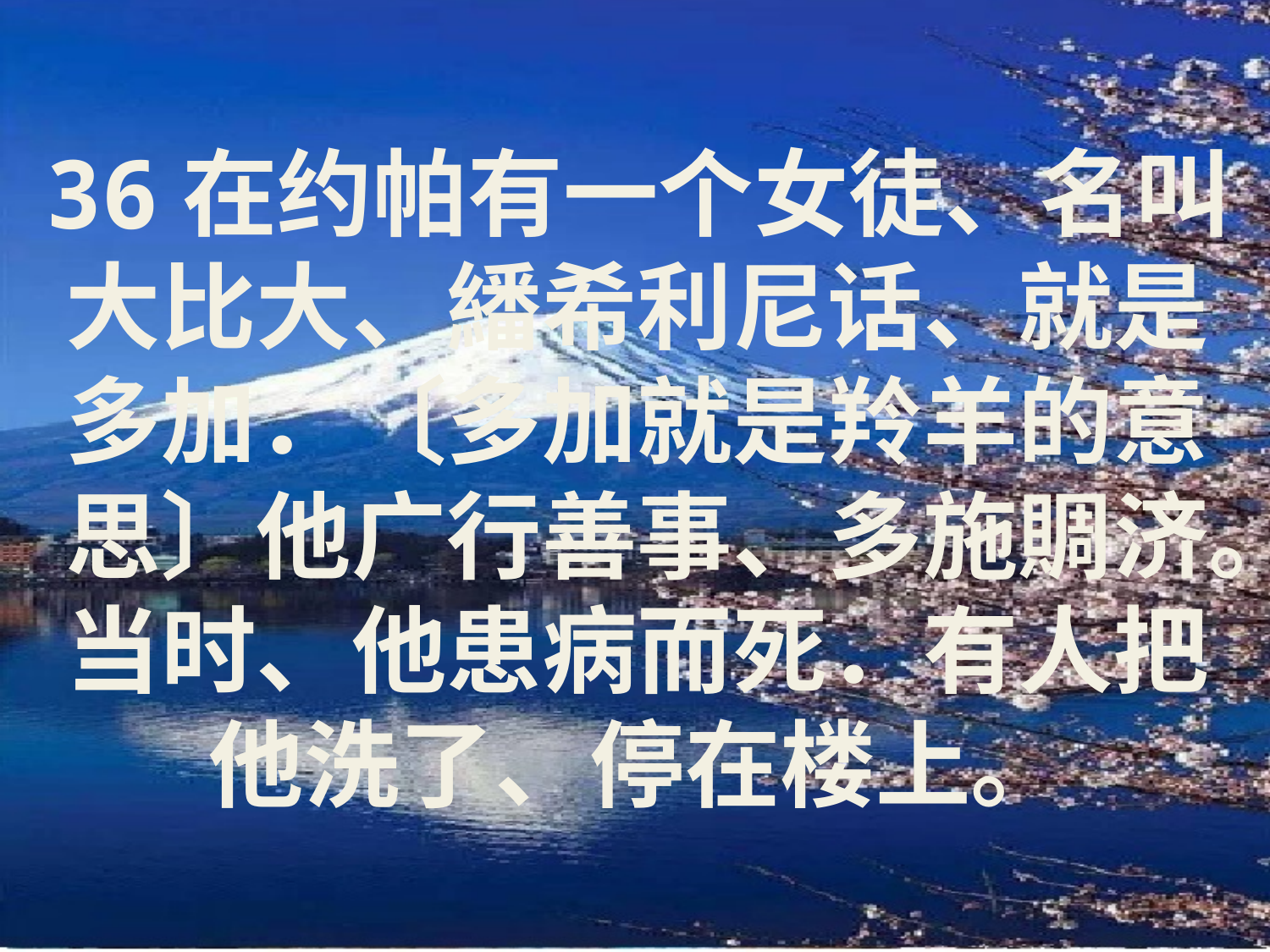

# 36在约帕有一个女徒、名叫大比大、繙希利尼话、就是多加．〔多加就是羚羊的意思〕他广行善事、多施賙济。当时、他患病而死．有人把他洗了、停在楼上。